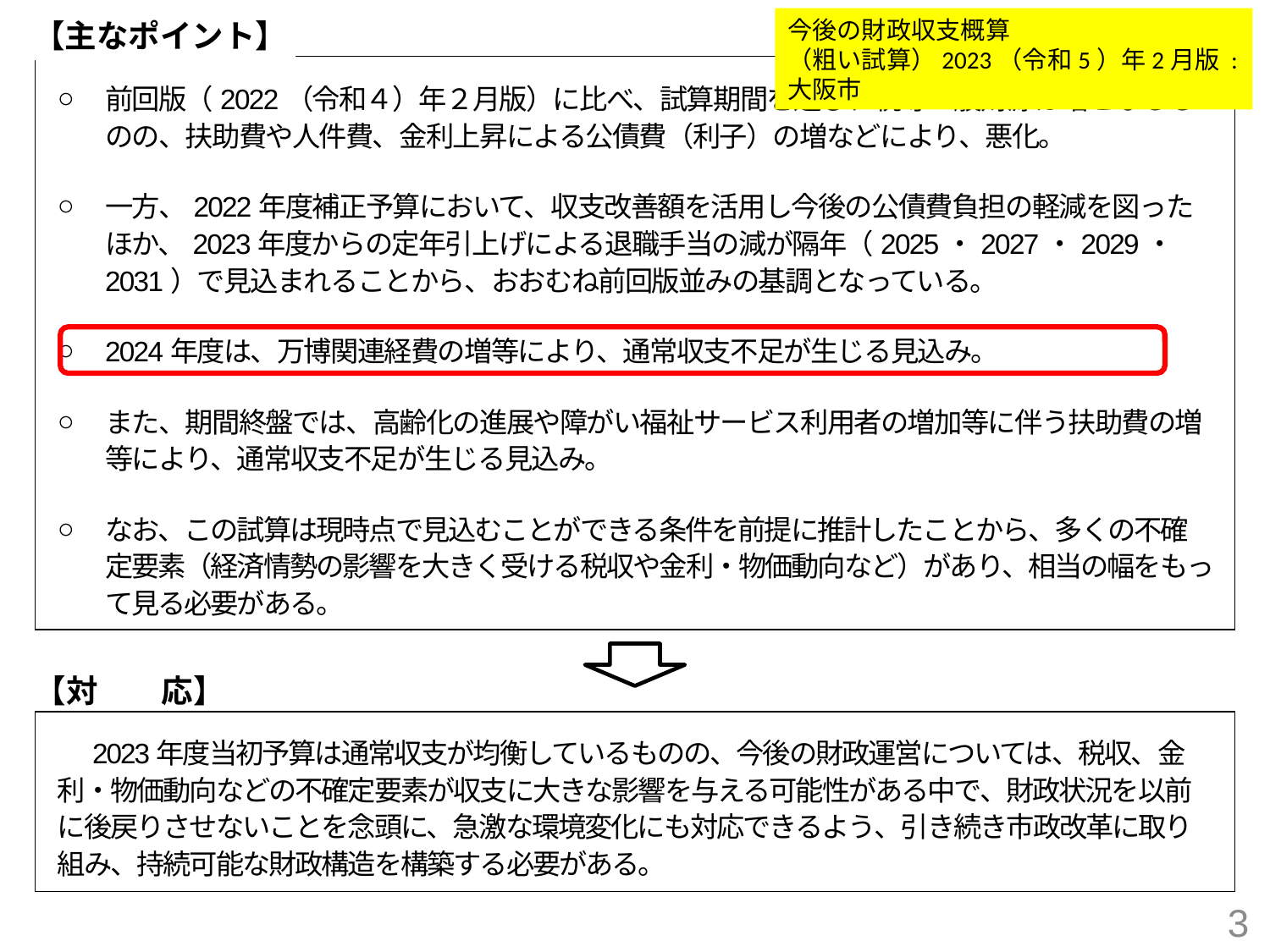

まとめ
今後の財政収支概算
（粗い試算）2023（令和5）年2月版 :大阪市
【主なポイント】

前回版（2022（令和４）年２月版）に比べ、試算期間を通じ、税等一般財源は増となるものの、扶助費や人件費、金利上昇による公債費（利子）の増などにより、悪化。

一方、2022年度補正予算において、収支改善額を活用し今後の公債費負担の軽減を図ったほか、2023年度からの定年引上げによる退職手当の減が隔年（2025・2027・2029・2031）で見込まれることから、おおむね前回版並みの基調となっている。

2024年度は、万博関連経費の増等により、通常収支不足が生じる見込み。

また、期間終盤では、高齢化の進展や障がい福祉サービス利用者の増加等に伴う扶助費の増等により、通常収支不足が生じる見込み。

なお、この試算は現時点で見込むことができる条件を前提に推計したことから、多くの不確定要素（経済情勢の影響を大きく受ける税収や金利・物価動向など）があり、相当の幅をもって見る必要がある。

【対　　応】

　2023年度当初予算は通常収支が均衡しているものの、今後の財政運営については、税収、金利・物価動向などの不確定要素が収支に大きな影響を与える可能性がある中で、財政状況を以前に後戻りさせないことを念頭に、急激な環境変化にも対応できるよう、引き続き市政改革に取り組み、持続可能な財政構造を構築する必要がある。
3